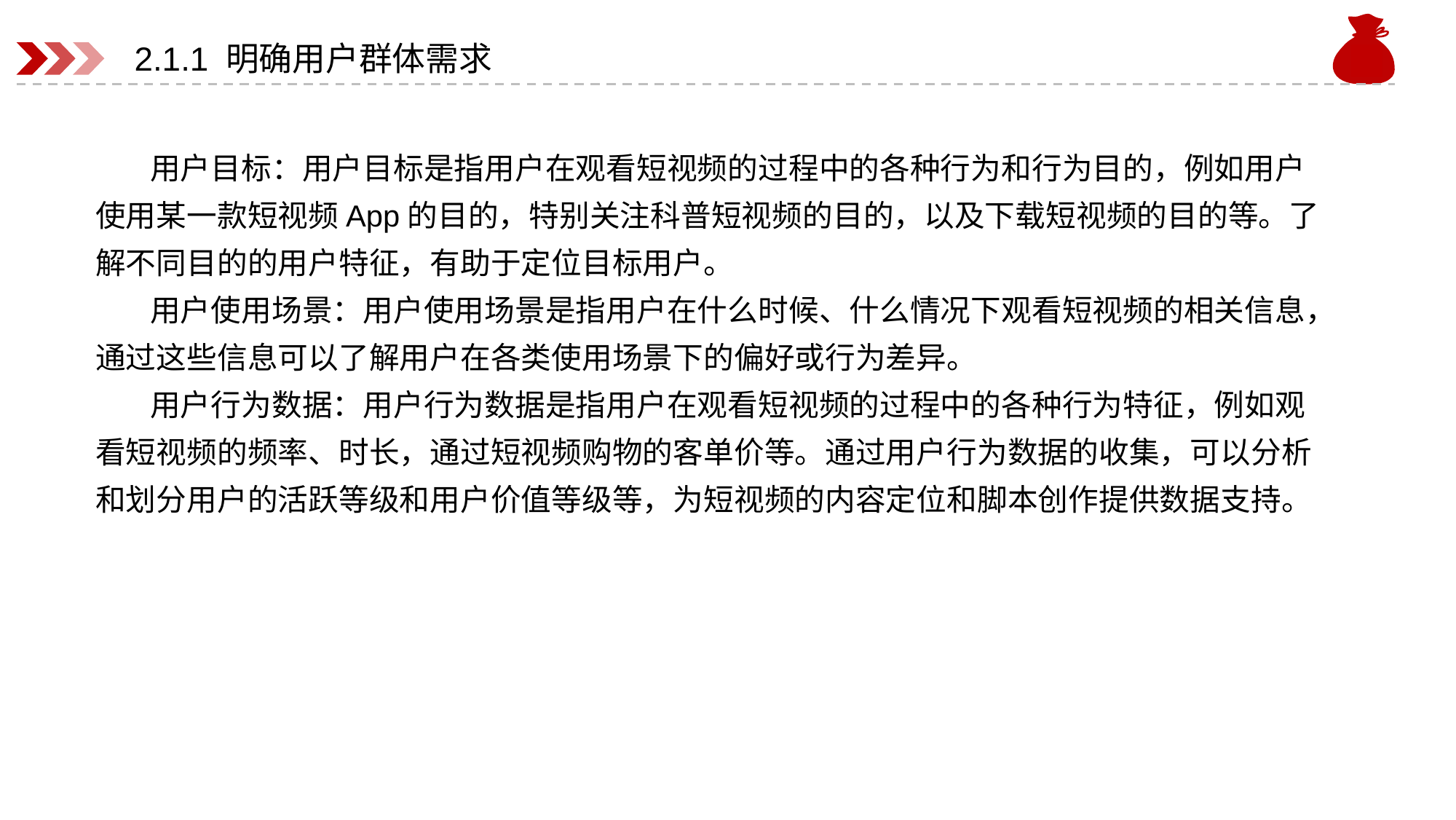

# 2.1.1 明确用户群体需求
4
用户目标：用户目标是指用户在观看短视频的过程中的各种行为和行为目的，例如用户使用某一款短视频App的目的，特别关注科普短视频的目的，以及下载短视频的目的等。了解不同目的的用户特征，有助于定位目标用户。
用户使用场景：用户使用场景是指用户在什么时候、什么情况下观看短视频的相关信息，通过这些信息可以了解用户在各类使用场景下的偏好或行为差异。
用户行为数据：用户行为数据是指用户在观看短视频的过程中的各种行为特征，例如观看短视频的频率、时长，通过短视频购物的客单价等。通过用户行为数据的收集，可以分析和划分用户的活跃等级和用户价值等级等，为短视频的内容定位和脚本创作提供数据支持。